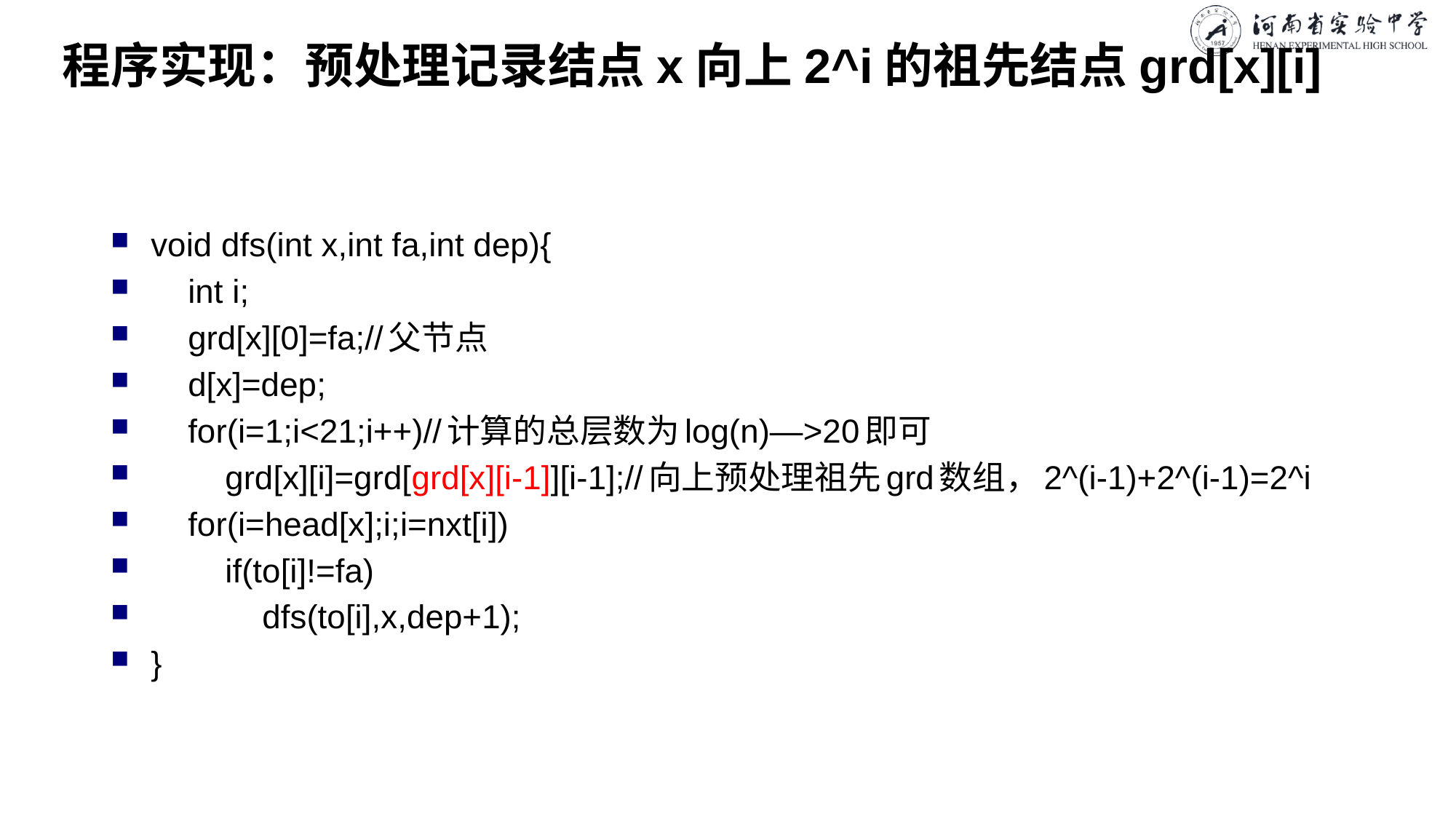

# 程序实现：预处理记录结点x向上2^i的祖先结点grd[x][i]
void dfs(int x,int fa,int dep){
    int i;
    grd[x][0]=fa;//父节点
    d[x]=dep;
    for(i=1;i<21;i++)//计算的总层数为log(n)—>20即可
        grd[x][i]=grd[grd[x][i-1]][i-1];//向上预处理祖先grd数组，2^(i-1)+2^(i-1)=2^i
    for(i=head[x];i;i=nxt[i])
        if(to[i]!=fa)
            dfs(to[i],x,dep+1);
}